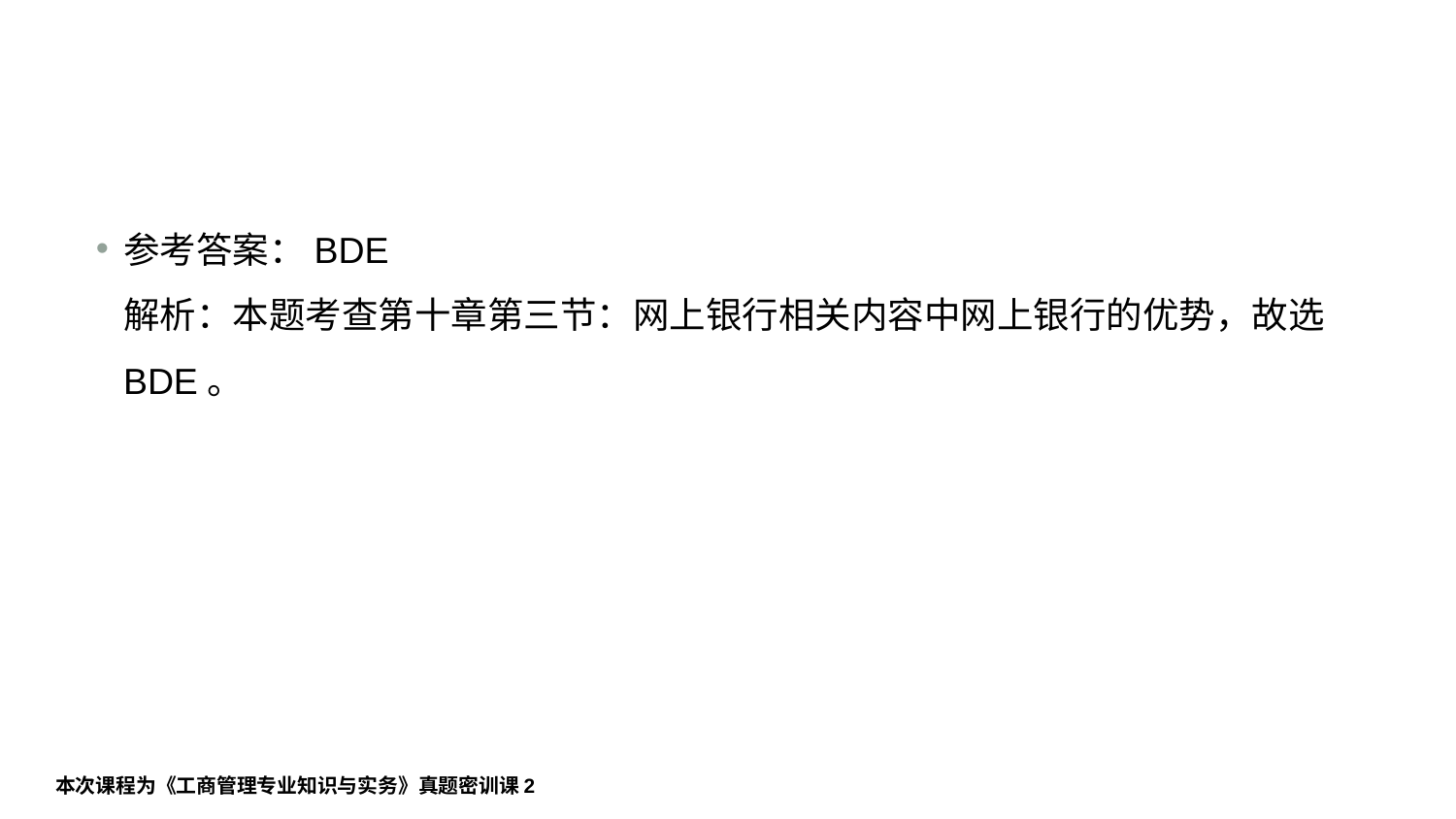

参考答案：BDE
解析：本题考查第十章第三节：网上银行相关内容中网上银行的优势，故选BDE。